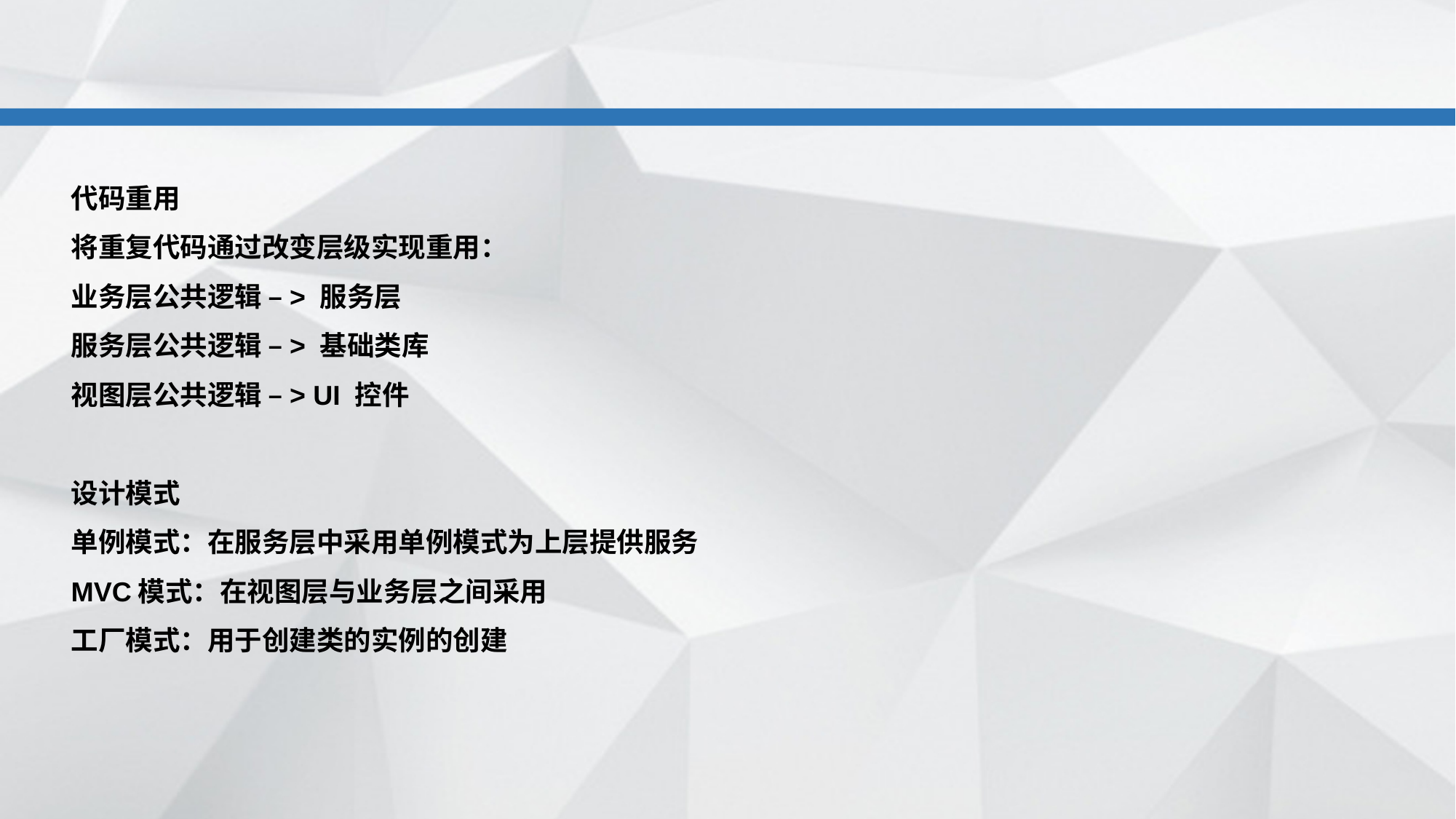

代码重用
将重复代码通过改变层级实现重用：
业务层公共逻辑 –> 服务层
服务层公共逻辑 –> 基础类库
视图层公共逻辑 –> UI 控件

设计模式
单例模式：在服务层中采用单例模式为上层提供服务
MVC模式：在视图层与业务层之间采用
工厂模式：用于创建类的实例的创建